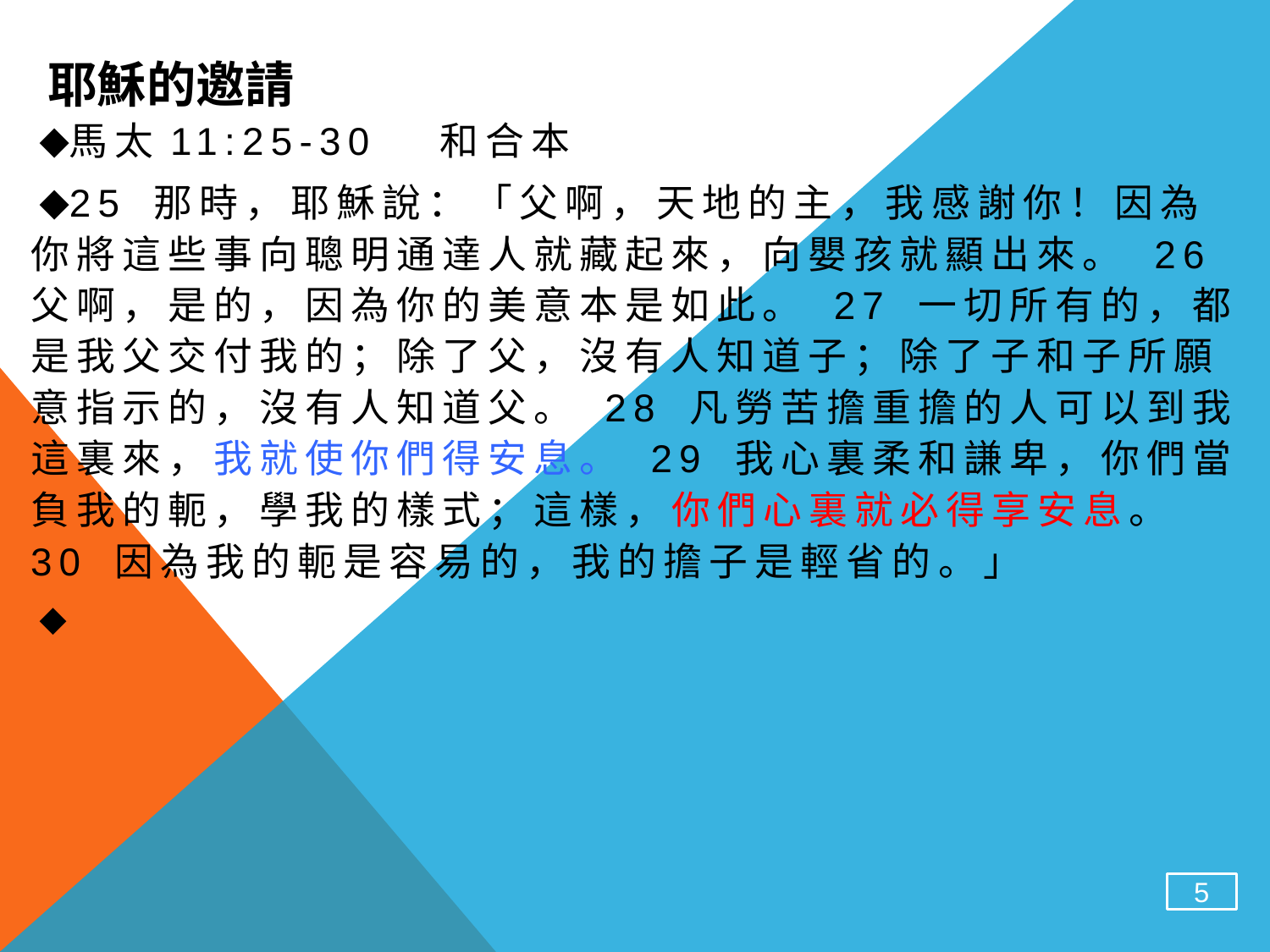

# 耶穌的邀請
馬太11:25-30   和合本
25 那時，耶穌說：「父啊，天地的主，我感謝你！因為你將這些事向聰明通達人就藏起來，向嬰孩就顯出來。 26 父啊，是的，因為你的美意本是如此。 27 一切所有的，都是我父交付我的；除了父，沒有人知道子；除了子和子所願意指示的，沒有人知道父。 28 凡勞苦擔重擔的人可以到我這裏來，我就使你們得安息。 29 我心裏柔和謙卑，你們當負我的軛，學我的樣式；這樣，你們心裏就必得享安息。 30 因為我的軛是容易的，我的擔子是輕省的。」

5